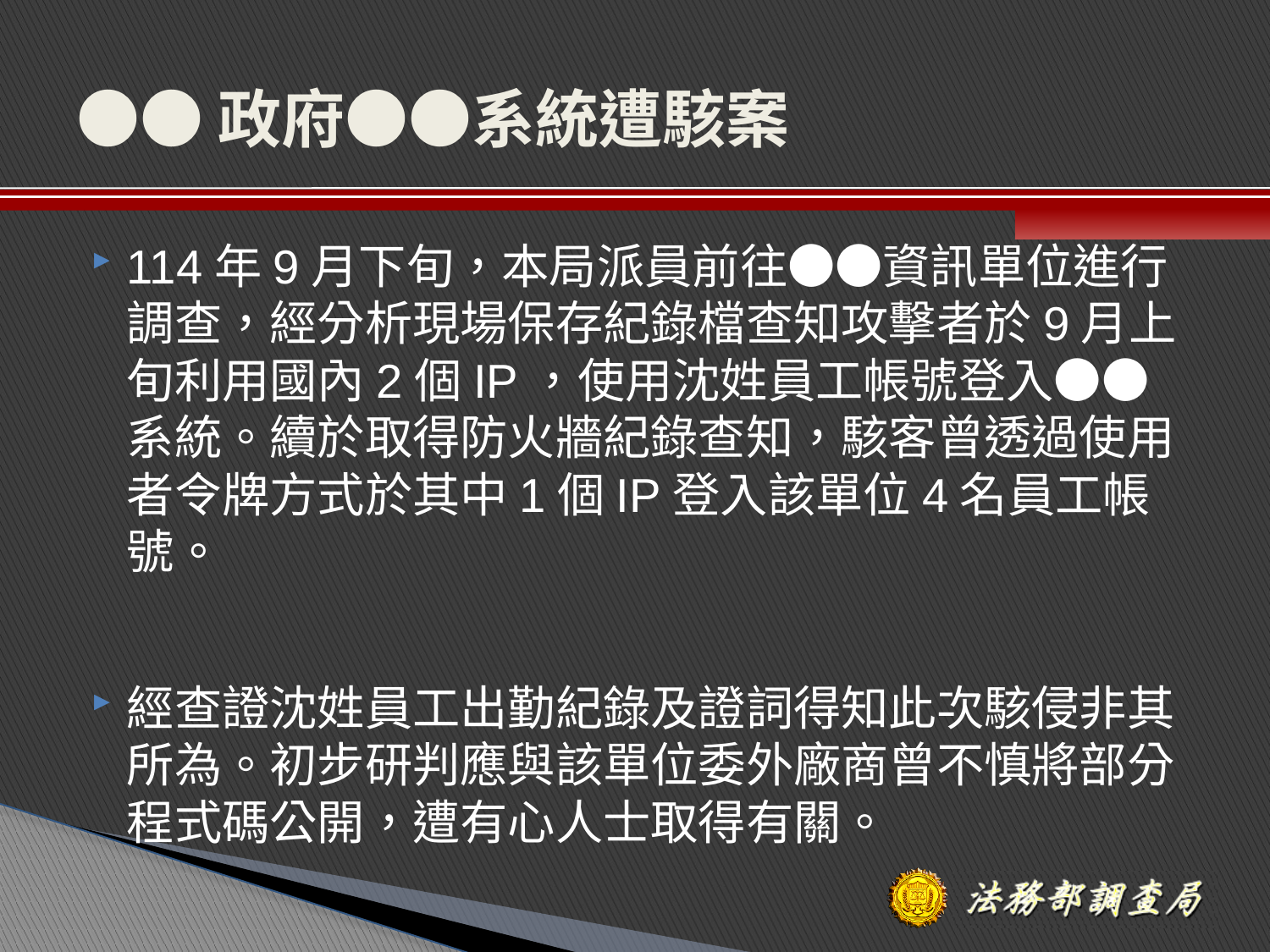

# ●●政府●●系統遭駭案
114年9月下旬，本局派員前往●●資訊單位進行調查，經分析現場保存紀錄檔查知攻擊者於9月上旬利用國內2個IP，使用沈姓員工帳號登入●●系統。續於取得防火牆紀錄查知，駭客曾透過使用者令牌方式於其中1個IP登入該單位4名員工帳號。

經查證沈姓員工出勤紀錄及證詞得知此次駭侵非其所為。初步研判應與該單位委外廠商曾不慎將部分程式碼公開，遭有心人士取得有關。